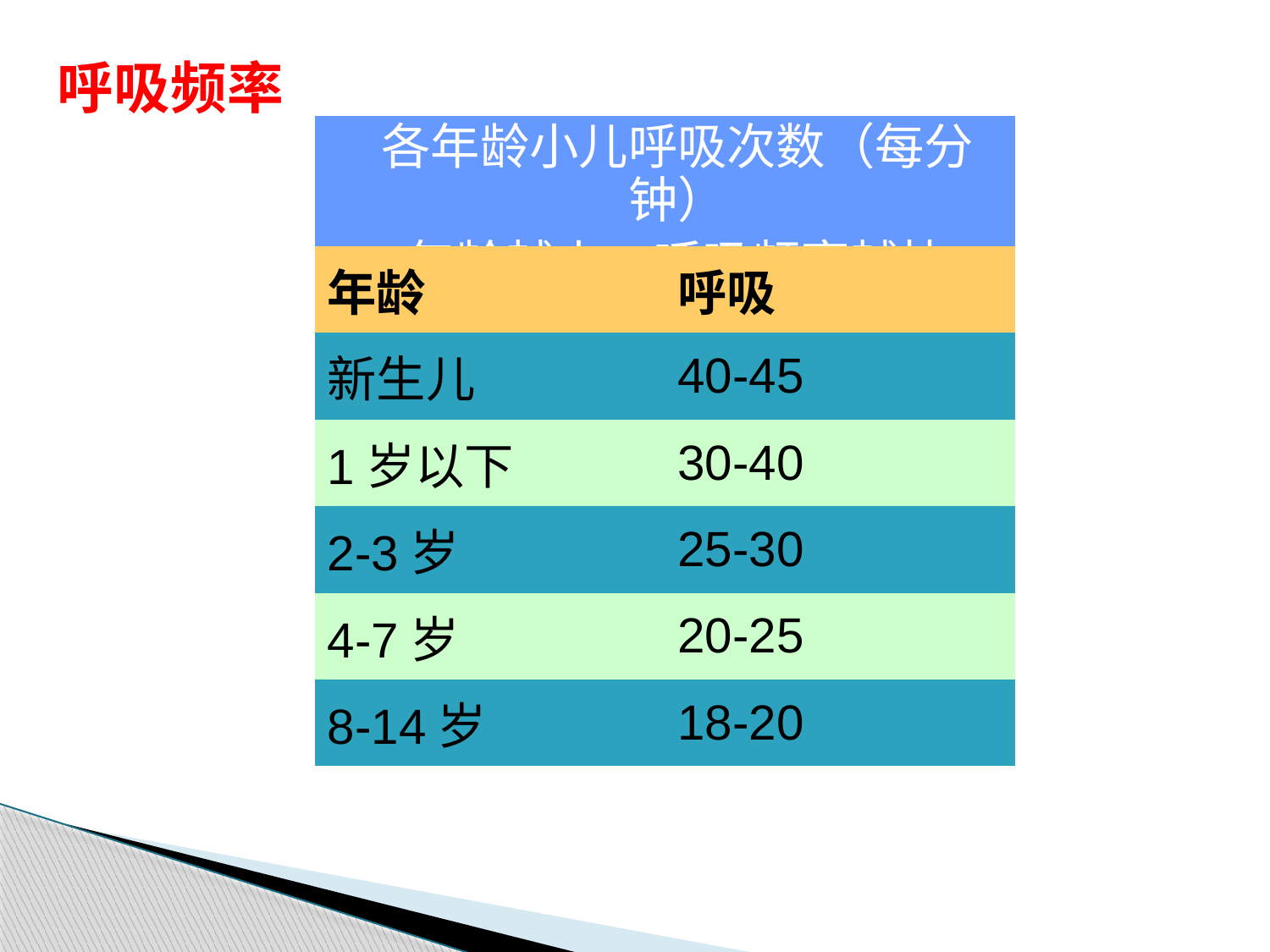

呼吸频率
各年龄小儿呼吸次数（每分钟）
年龄越小，呼吸频率越快
| 年龄 | 呼吸 |
| --- | --- |
| 新生儿 | 40-45 |
| 1岁以下 | 30-40 |
| 2-3岁 | 25-30 |
| 4-7岁 | 20-25 |
| 8-14岁 | 18-20 |